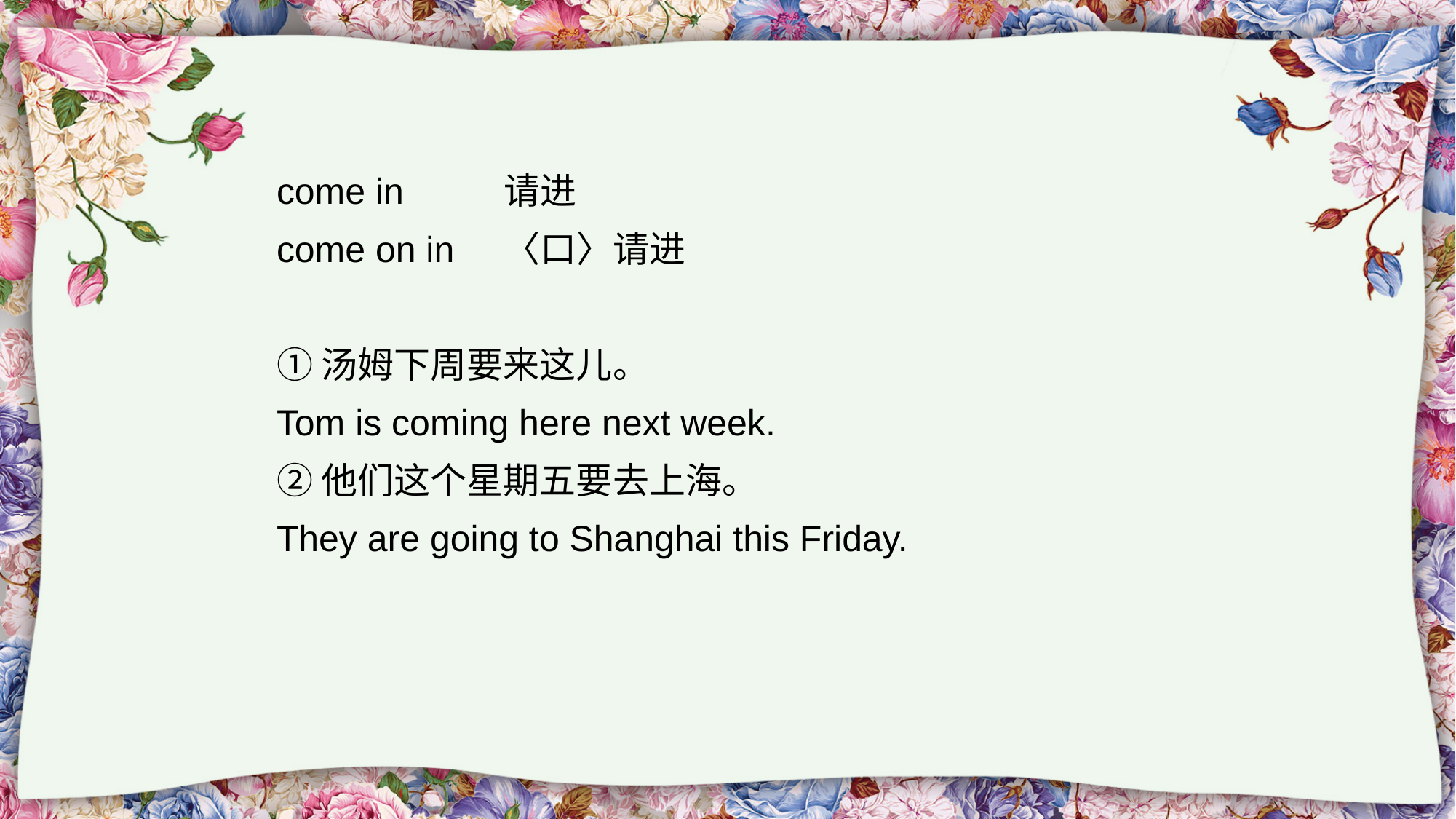

come in         请进
come on in    〈口〉请进

①汤姆下周要来这儿。
Tom is coming here next week.
②他们这个星期五要去上海。
They are going to Shanghai this Friday.